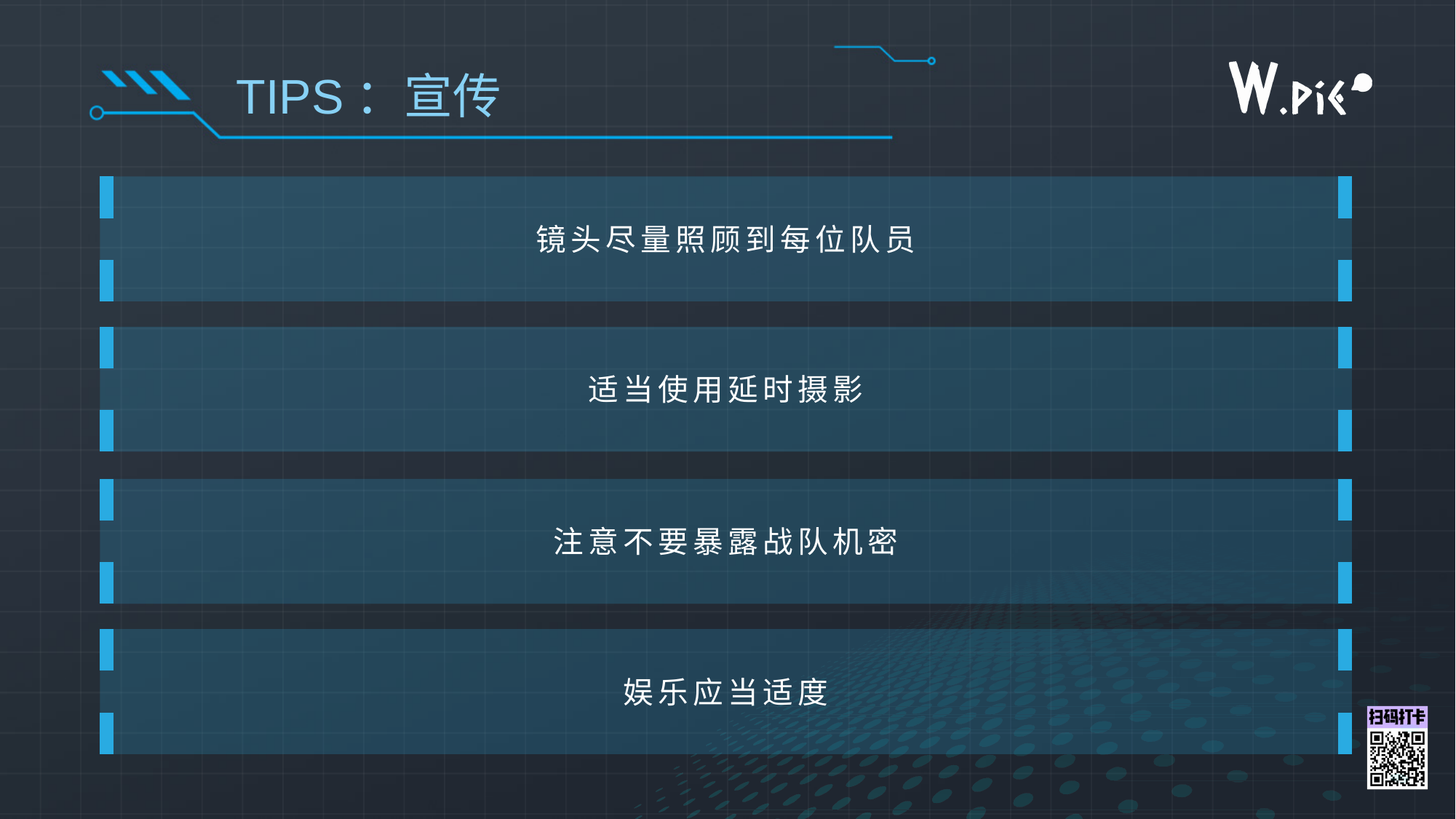

# TIPS：宣传

镜头尽量照顾到每位队员

适当使用延时摄影

注意不要暴露战队机密

娱乐应当适度